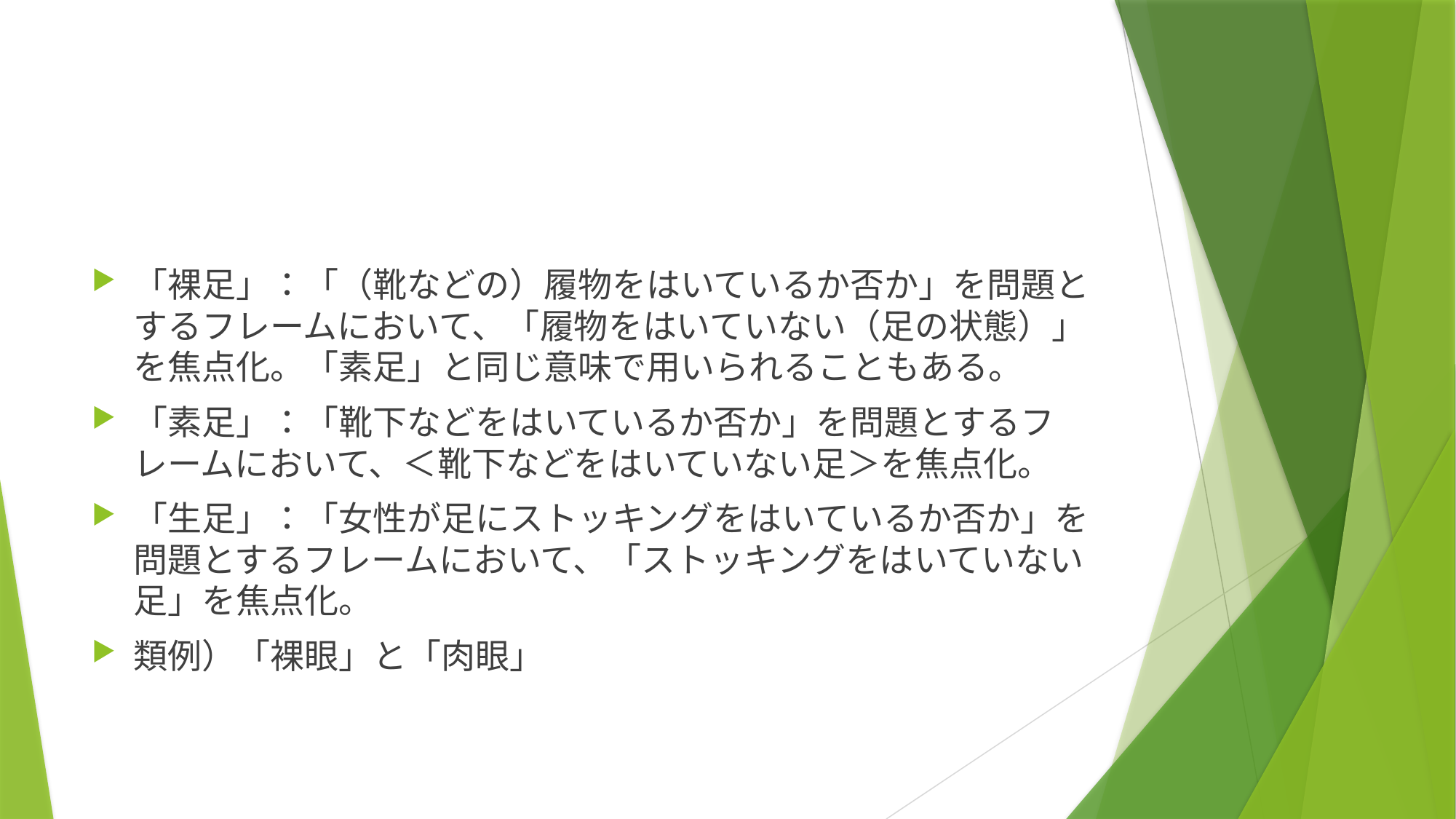

#
「裸足」：「（靴などの）履物をはいているか否か」を問題とするフレームにおいて、「履物をはいていない（足の状態）」を焦点化。「素足」と同じ意味で用いられることもある。
「素足」：「靴下などをはいているか否か」を問題とするフレームにおいて、＜靴下などをはいていない足＞を焦点化。
「生足」：「女性が足にストッキングをはいているか否か」を問題とするフレームにおいて、「ストッキングをはいていない足」を焦点化。
類例）「裸眼」と「肉眼」